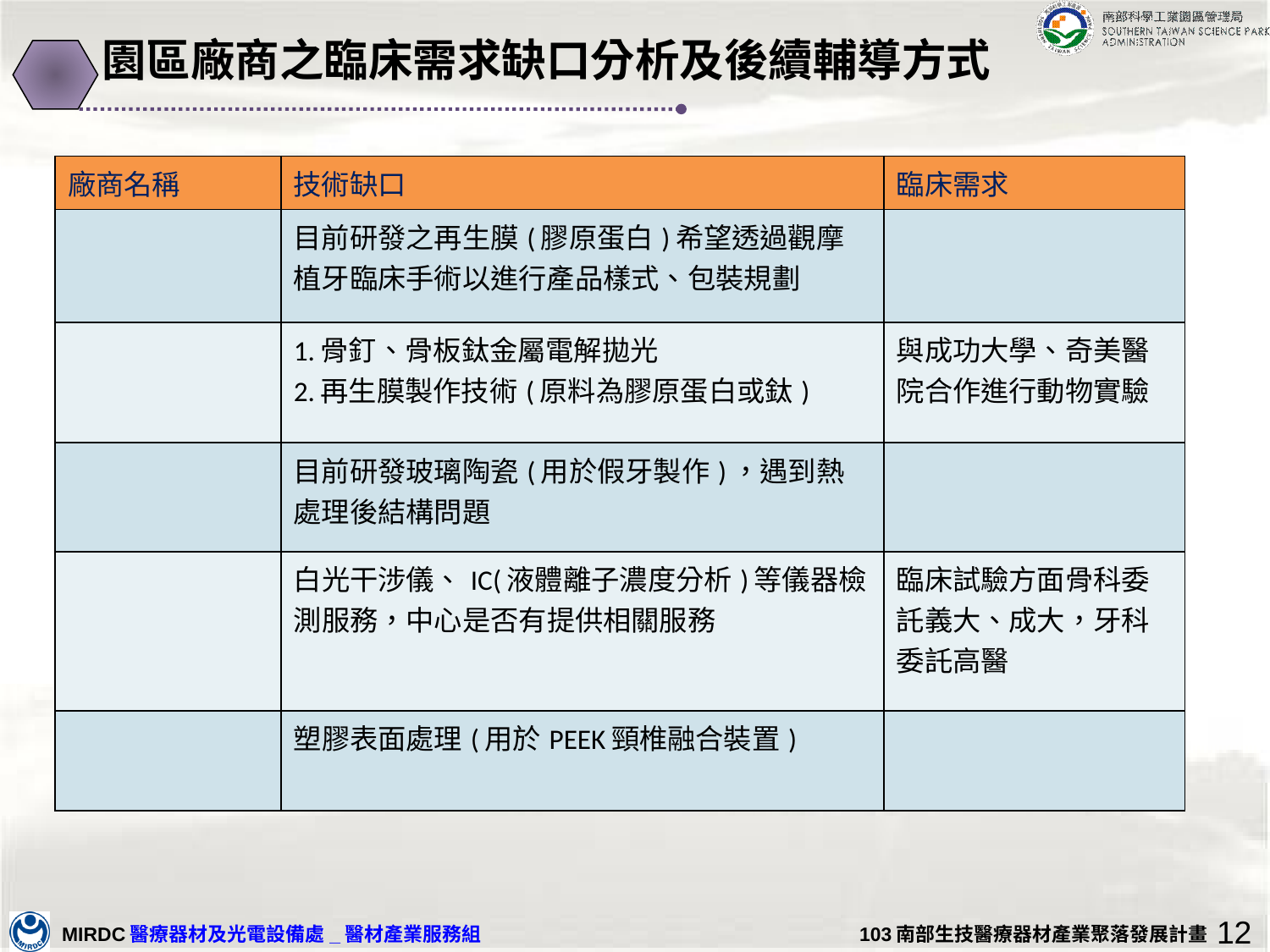

# 園區廠商之臨床需求缺口分析及後續輔導方式
| 廠商名稱 | 技術缺口 | 臨床需求 |
| --- | --- | --- |
|  | 目前研發之再生膜(膠原蛋白)希望透過觀摩植牙臨床手術以進行產品樣式、包裝規劃 |  |
|  | 1.骨釘、骨板鈦金屬電解拋光 2.再生膜製作技術(原料為膠原蛋白或鈦) | 與成功大學、奇美醫院合作進行動物實驗 |
|  | 目前研發玻璃陶瓷(用於假牙製作)，遇到熱處理後結構問題 |  |
|  | 白光干涉儀、IC(液體離子濃度分析)等儀器檢測服務，中心是否有提供相關服務 | 臨床試驗方面骨科委託義大、成大，牙科委託高醫 |
|  | 塑膠表面處理(用於PEEK頸椎融合裝置) |  |